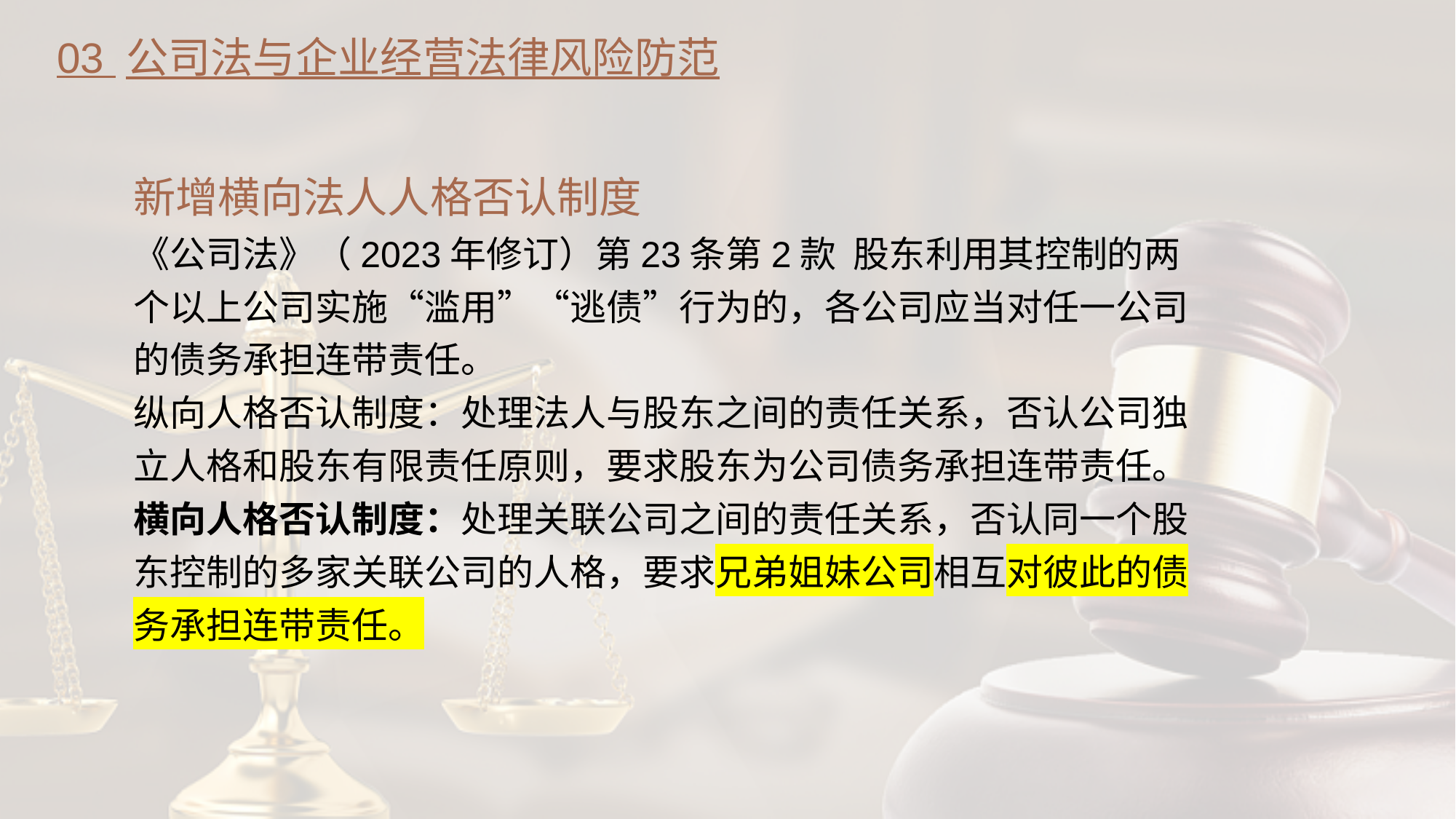

03 公司法与企业经营法律风险防范
新增横向法人人格否认制度
《公司法》（2023年修订）第23条第2款  股东利用其控制的两个以上公司实施“滥用”“逃债”行为的，各公司应当对任一公司的债务承担连带责任。
纵向人格否认制度：处理法人与股东之间的责任关系，否认公司独立人格和股东有限责任原则，要求股东为公司债务承担连带责任。
横向人格否认制度：处理关联公司之间的责任关系，否认同一个股东控制的多家关联公司的人格，要求兄弟姐妹公司相互对彼此的债务承担连带责任。